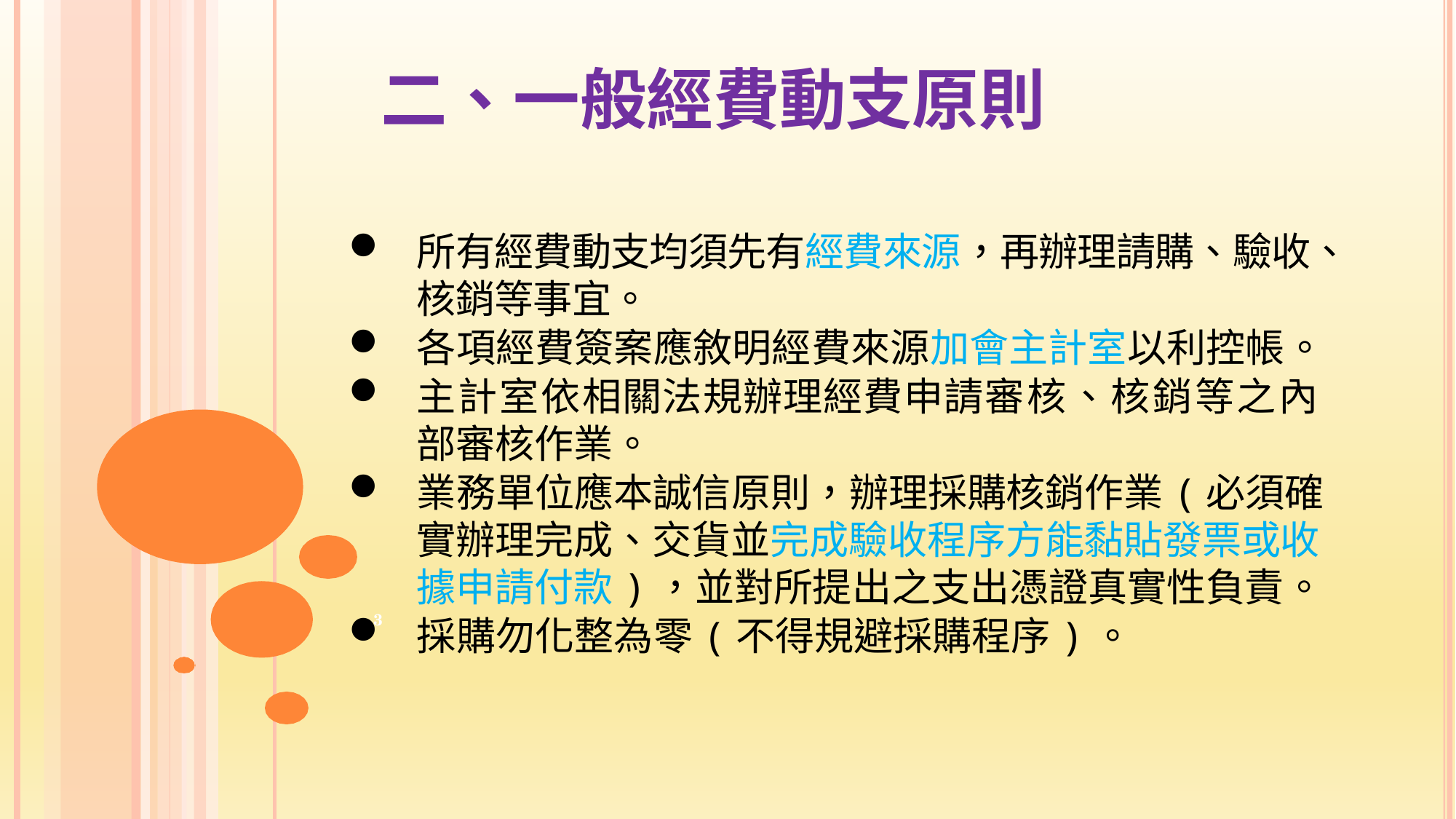

# 二、一般經費動支原則
所有經費動支均須先有經費來源，再辦理請購、驗收、核銷等事宜。
各項經費簽案應敘明經費來源加會主計室以利控帳。
主計室依相關法規辦理經費申請審核、核銷等之內部審核作業。
業務單位應本誠信原則，辦理採購核銷作業(必須確實辦理完成、交貨並完成驗收程序方能黏貼發票或收據申請付款)，並對所提出之支出憑證真實性負責。
採購勿化整為零(不得規避採購程序)。

3